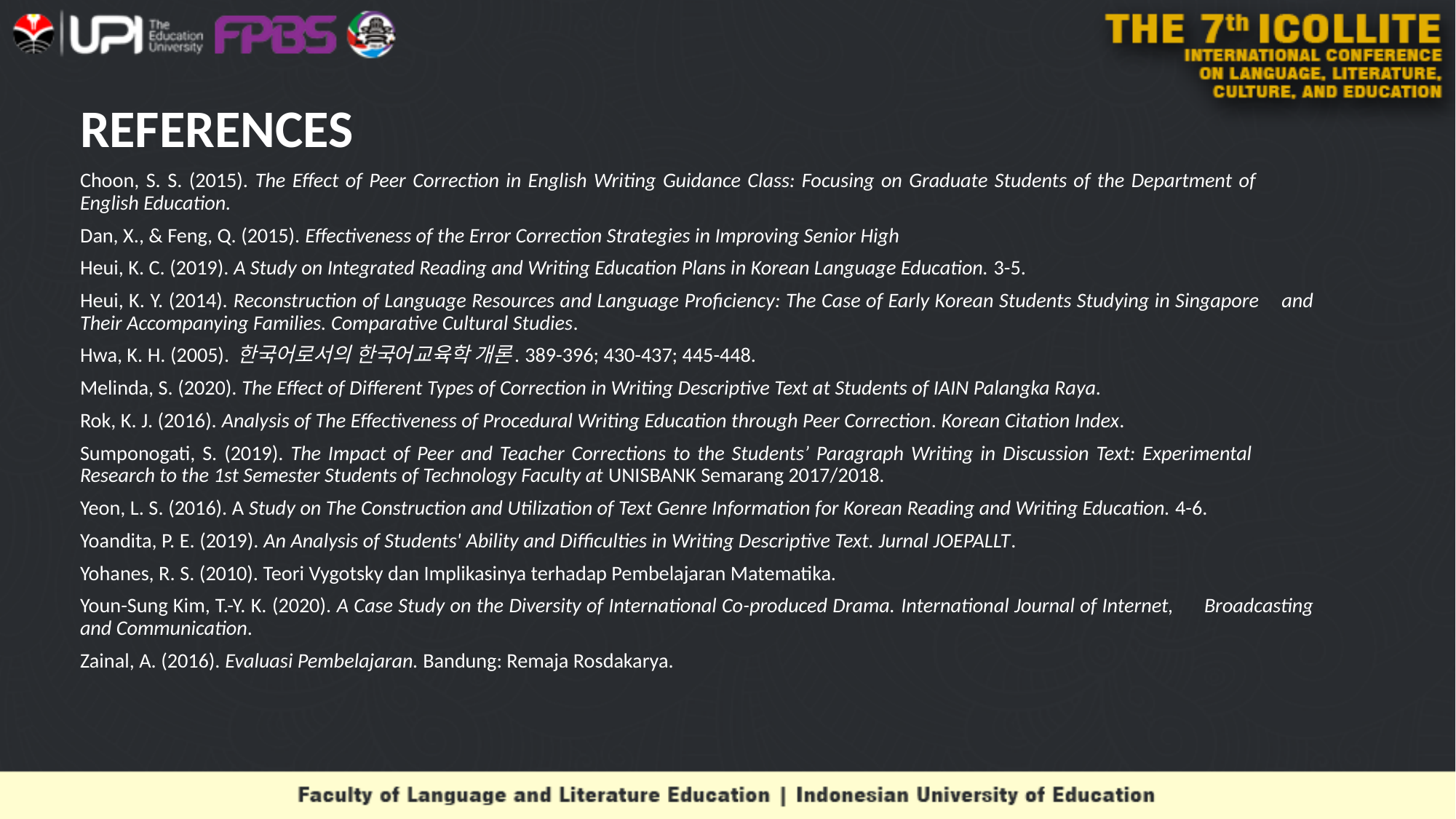

# REFERENCES
Choon, S. S. (2015). The Effect of Peer Correction in English Writing Guidance Class: Focusing on Graduate Students of the Department of 	English Education.
Dan, X., & Feng, Q. (2015). Effectiveness of the Error Correction Strategies in Improving Senior High
Heui, K. C. (2019). A Study on Integrated Reading and Writing Education Plans in Korean Language Education. 3-5.
Heui, K. Y. (2014). Reconstruction of Language Resources and Language Proficiency: The Case of Early Korean Students Studying in Singapore 	and Their Accompanying Families. Comparative Cultural Studies.
Hwa, K. H. (2005). 한국어로서의 한국어교육학 개론. 389-396; 430-437; 445-448.
Melinda, S. (2020). The Effect of Different Types of Correction in Writing Descriptive Text at Students of IAIN Palangka Raya.
Rok, K. J. (2016). Analysis of The Effectiveness of Procedural Writing Education through Peer Correction. Korean Citation Index.
Sumponogati, S. (2019). The Impact of Peer and Teacher Corrections to the Students’ Paragraph Writing in Discussion Text: Experimental 	Research to the 1st Semester Students of Technology Faculty at UNISBANK Semarang 2017/2018.
Yeon, L. S. (2016). A Study on The Construction and Utilization of Text Genre Information for Korean Reading and Writing Education. 4-6.
Yoandita, P. E. (2019). An Analysis of Students' Ability and Difficulties in Writing Descriptive Text. Jurnal JOEPALLT.
Yohanes, R. S. (2010). Teori Vygotsky dan Implikasinya terhadap Pembelajaran Matematika.
Youn-Sung Kim, T.-Y. K. (2020). A Case Study on the Diversity of International Co-produced Drama. International Journal of Internet, 	Broadcasting and Communication.
Zainal, A. (2016). Evaluasi Pembelajaran. Bandung: Remaja Rosdakarya.